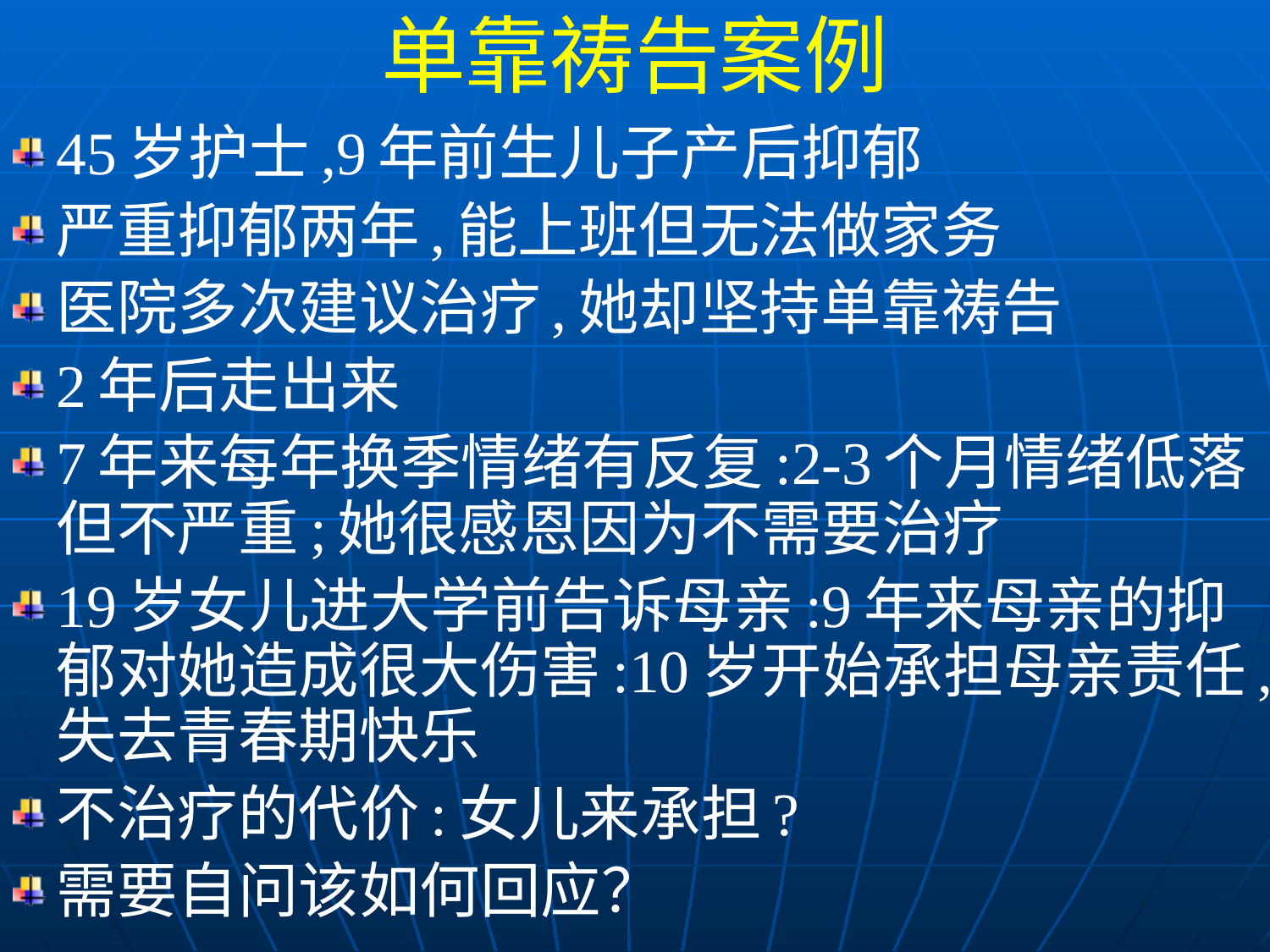

单靠祷告案例
45岁护士,9年前生儿子产后抑郁
严重抑郁两年,能上班但无法做家务
医院多次建议治疗,她却坚持单靠祷告
2年后走出来
7年来每年换季情绪有反复:2-3个月情绪低落但不严重;她很感恩因为不需要治疗
19岁女儿进大学前告诉母亲:9年来母亲的抑郁对她造成很大伤害:10岁开始承担母亲责任,失去青春期快乐
不治疗的代价:女儿来承担?
需要自问该如何回应？